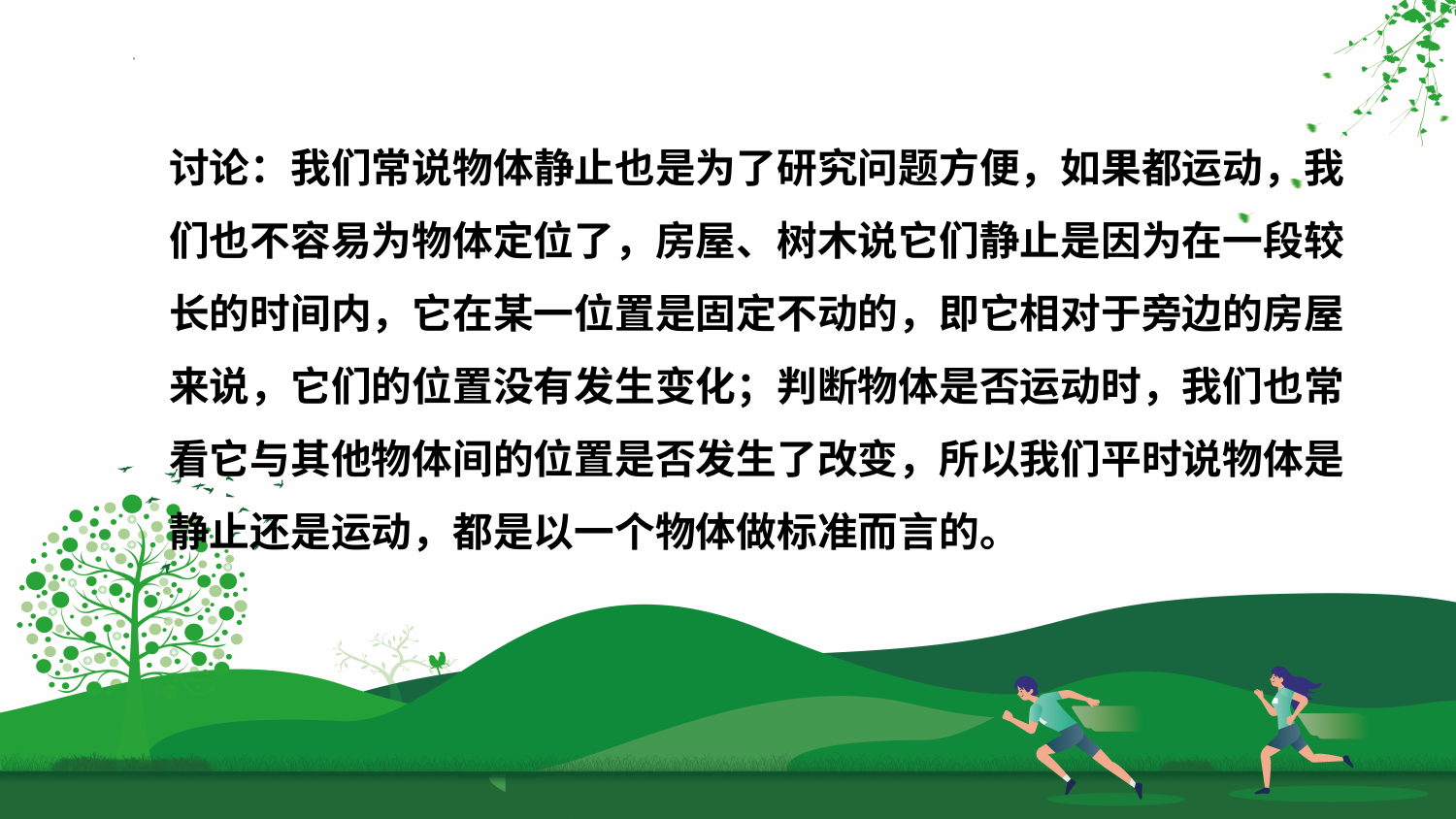

讨论：我们常说物体静止也是为了研究问题方便，如果都运动，我们也不容易为物体定位了，房屋、树木说它们静止是因为在一段较长的时间内，它在某一位置是固定不动的，即它相对于旁边的房屋来说，它们的位置没有发生变化；判断物体是否运动时，我们也常看它与其他物体间的位置是否发生了改变，所以我们平时说物体是静止还是运动，都是以一个物体做标准而言的。